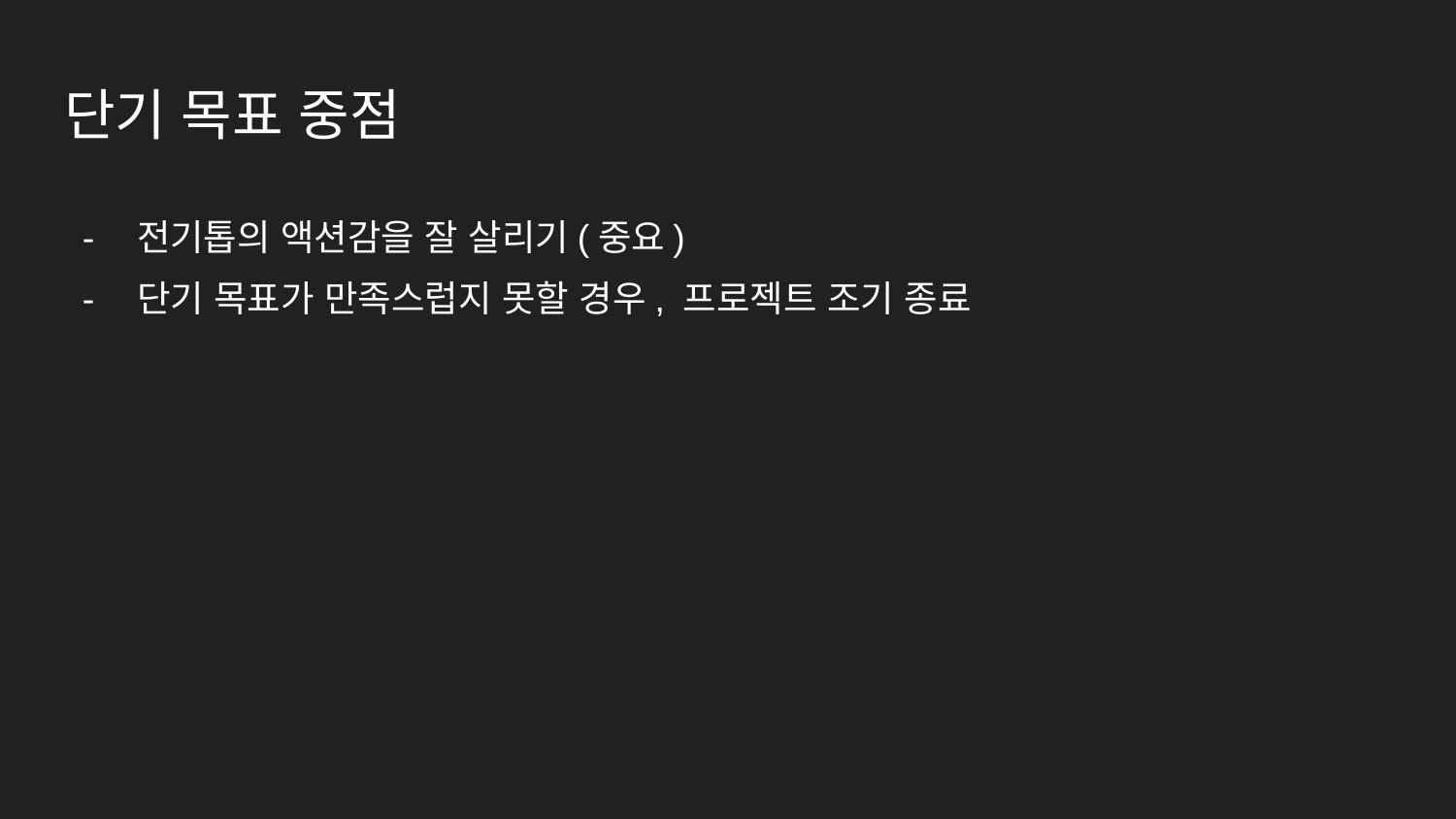

# 단기 목표 중점
전기톱의 액션감을 잘 살리기(중요)
단기 목표가 만족스럽지 못할 경우, 프로젝트 조기 종료